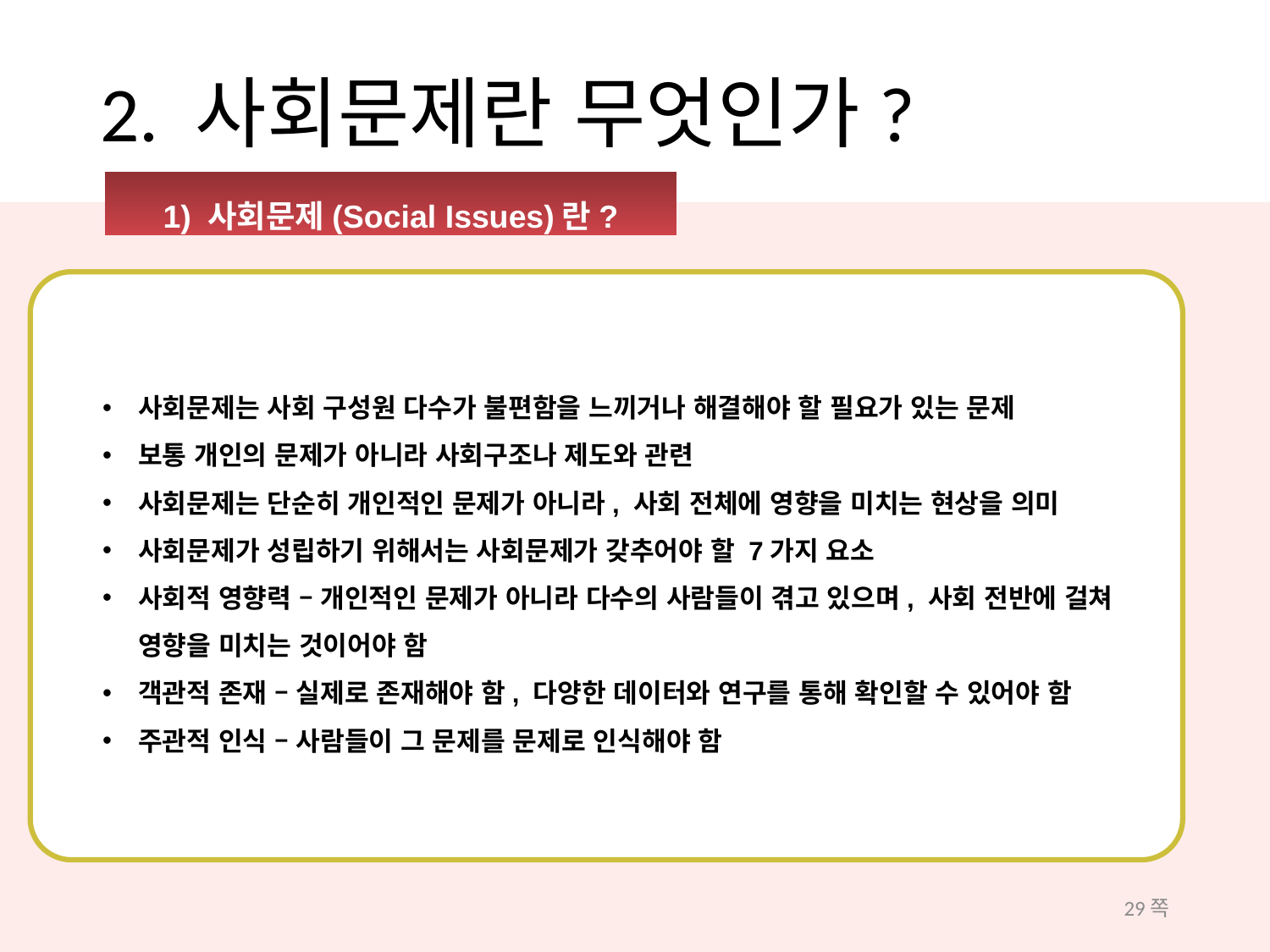

# 2. 사회문제란 무엇인가?
1) 사회문제(Social Issues)란?

사회문제는 사회 구성원 다수가 불편함을 느끼거나 해결해야 할 필요가 있는 문제
보통 개인의 문제가 아니라 사회구조나 제도와 관련
사회문제는 단순히 개인적인 문제가 아니라, 사회 전체에 영향을 미치는 현상을 의미
사회문제가 성립하기 위해서는 사회문제가 갖추어야 할 7가지 요소
사회적 영향력 – 개인적인 문제가 아니라 다수의 사람들이 겪고 있으며, 사회 전반에 걸쳐 영향을 미치는 것이어야 함
객관적 존재 – 실제로 존재해야 함, 다양한 데이터와 연구를 통해 확인할 수 있어야 함
주관적 인식 – 사람들이 그 문제를 문제로 인식해야 함
29쪽